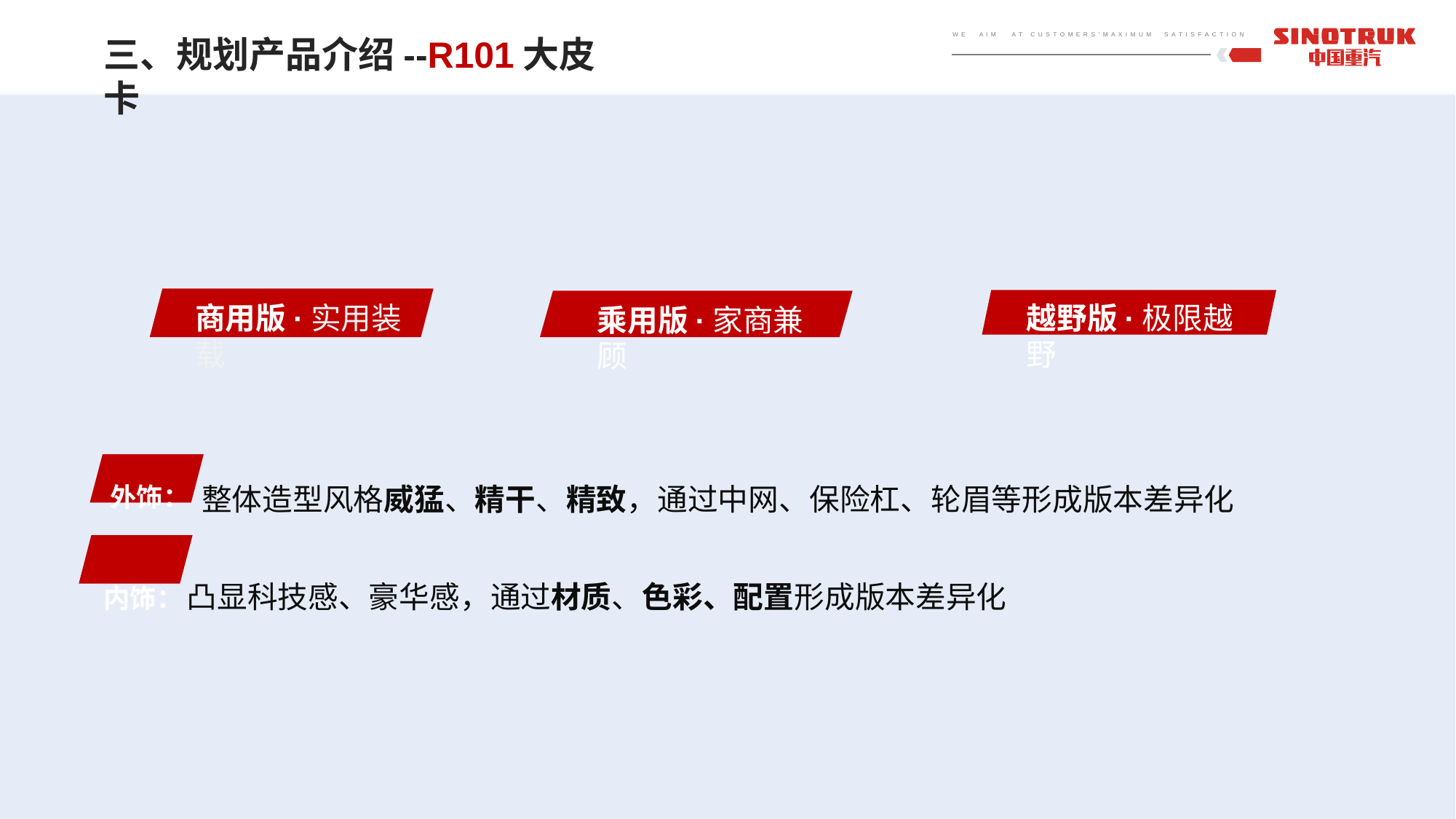

W  E
A  I  M
A  T     C  U  S  T  O  M  E  R  S  ’  M  A  X  I  M  U  M        S  A  T  I  S  F  A  C  T  I  O  N
三、规划产品介绍--R101大皮卡

商用版·实用装载
越野版·极限越野
乘用版·家商兼顾

外饰：  整体造型风格威猛、精干、精致，通过中网、保险杠、轮眉等形成版本差异化

内饰：凸显科技感、豪华感，通过材质、色彩、配置形成版本差异化